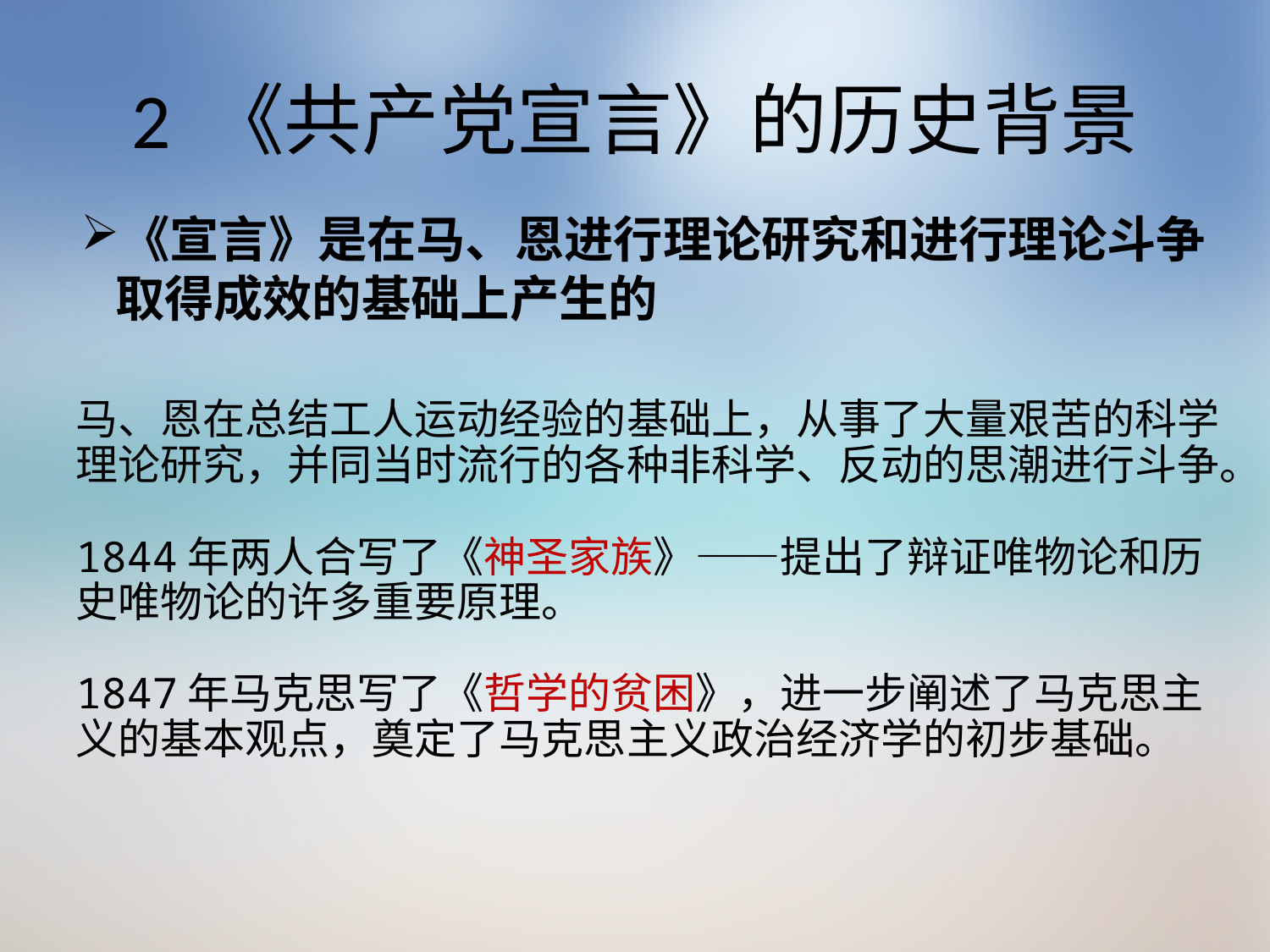

# 2 《共产党宣言》的历史背景
《宣言》是在马、恩进行理论研究和进行理论斗争
  取得成效的基础上产生的
马、恩在总结工人运动经验的基础上，从事了大量艰苦的科学理论研究，并同当时流行的各种非科学、反动的思潮进行斗争。

1844年两人合写了《神圣家族》——提出了辩证唯物论和历史唯物论的许多重要原理。

1847年马克思写了《哲学的贫困》，进一步阐述了马克思主义的基本观点，奠定了马克思主义政治经济学的初步基础。